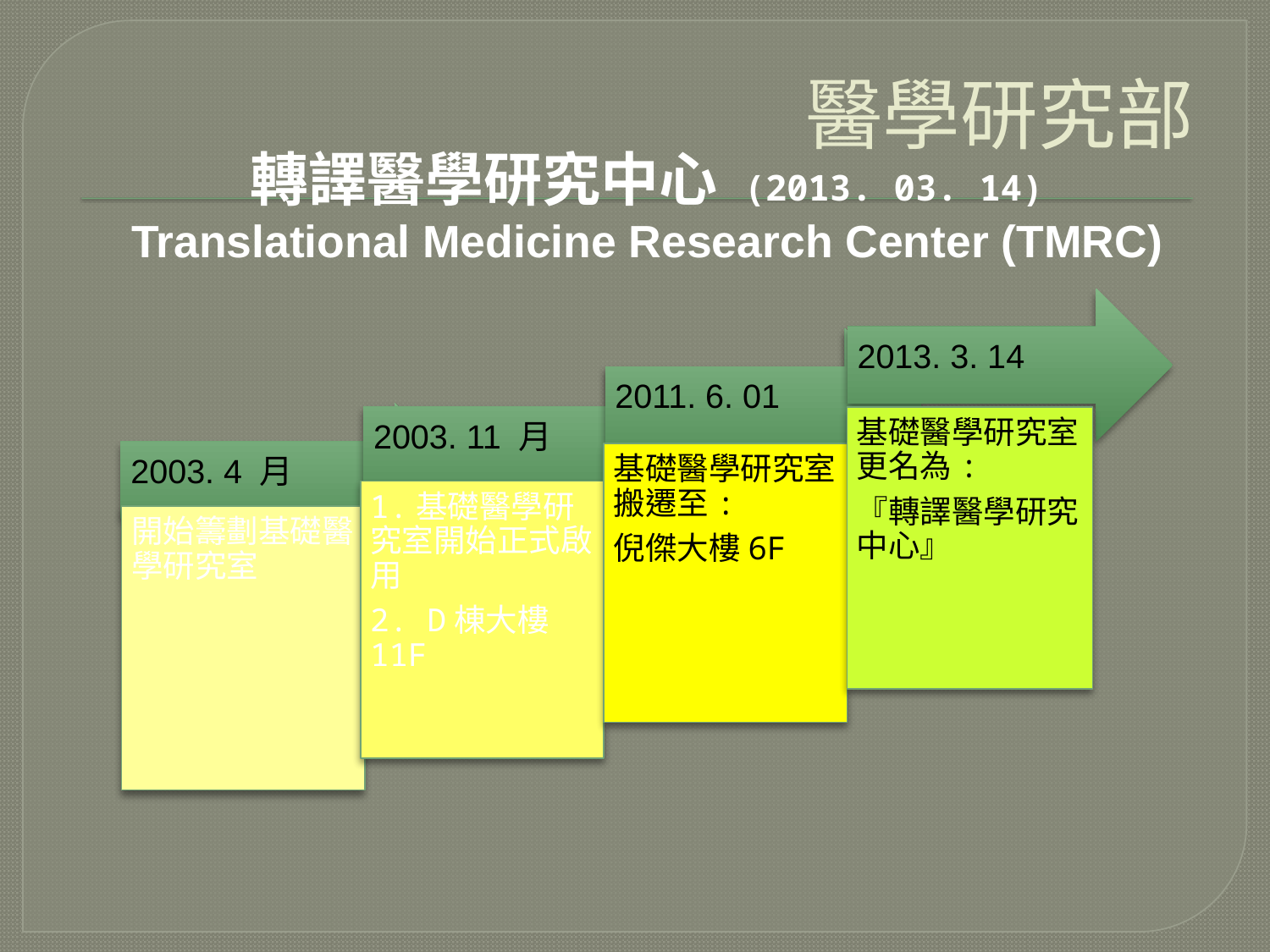

# 醫學研究部
轉譯醫學研究中心 (2013. 03. 14)
Translational Medicine Research Center (TMRC)
2003. 4 月
開始籌劃基礎醫學研究室
2003. 11 月
1.基礎醫學研究室開始正式啟用
2. D棟大樓 11F
2011. 6. 01
基礎醫學研究室搬遷至:
倪傑大樓6F
2013. 3. 14
基礎醫學研究室更名為:
『轉譯醫學研究中心』